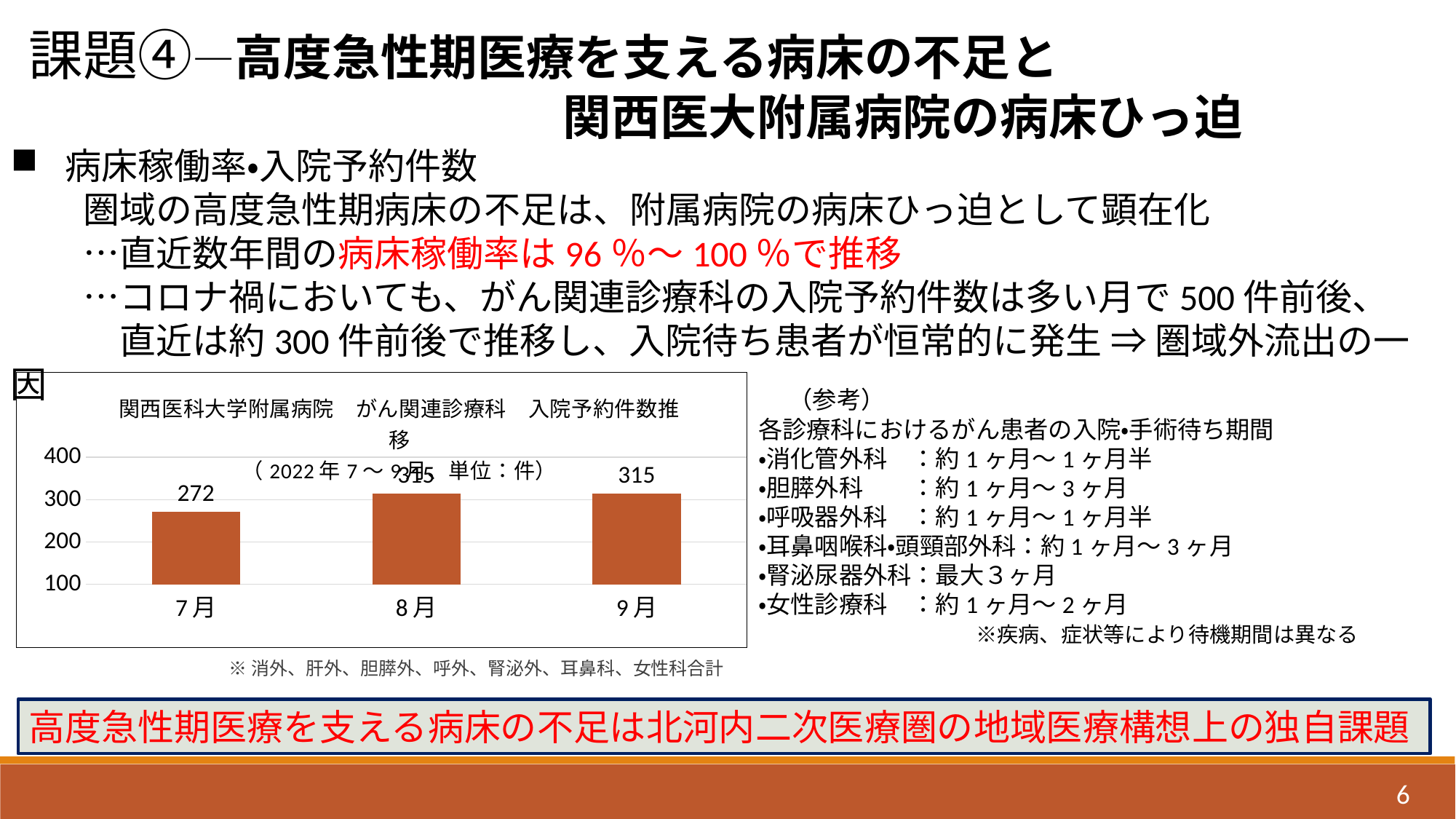

課題④―高度急性期医療を支える病床の不足と
　　　　　　　　　　　関西医大附属病院の病床ひっ迫
病床稼働率・入院予約件数
　　圏域の高度急性期病床の不足は、附属病院の病床ひっ迫として顕在化
　　…直近数年間の病床稼働率は96％～100％で推移
　　…コロナ禍においても、がん関連診療科の入院予約件数は多い月で500件前後、
　　　直近は約300件前後で推移し、入院待ち患者が恒常的に発生 ⇒ 圏域外流出の一因
　（参考）
各診療科におけるがん患者の入院・手術待ち期間
・消化管外科　：約1ヶ月～1ヶ月半
・胆膵外科　　：約1ヶ月～3ヶ月
・呼吸器外科　：約1ヶ月～1ヶ月半
・耳鼻咽喉科・頭頸部外科：約1ヶ月～3ヶ月
・腎泌尿器外科：最大３ヶ月
・女性診療科　：約1ヶ月～2ヶ月
　　　　　　　　　※疾病、症状等により待機期間は異なる

### Chart: 関西医科大学附属病院　がん関連診療科　入院予約件数推移
（2022年7～9月、単位：件）

| Category | 合計 |
|---|---|
| 7月 | 272.0 |
| 8月 | 315.0 |
| 9月 | 315.0 |
※消外、肝外、胆膵外、呼外、腎泌外、耳鼻科、女性科合計
高度急性期医療を支える病床の不足は北河内二次医療圏の地域医療構想上の独自課題
6